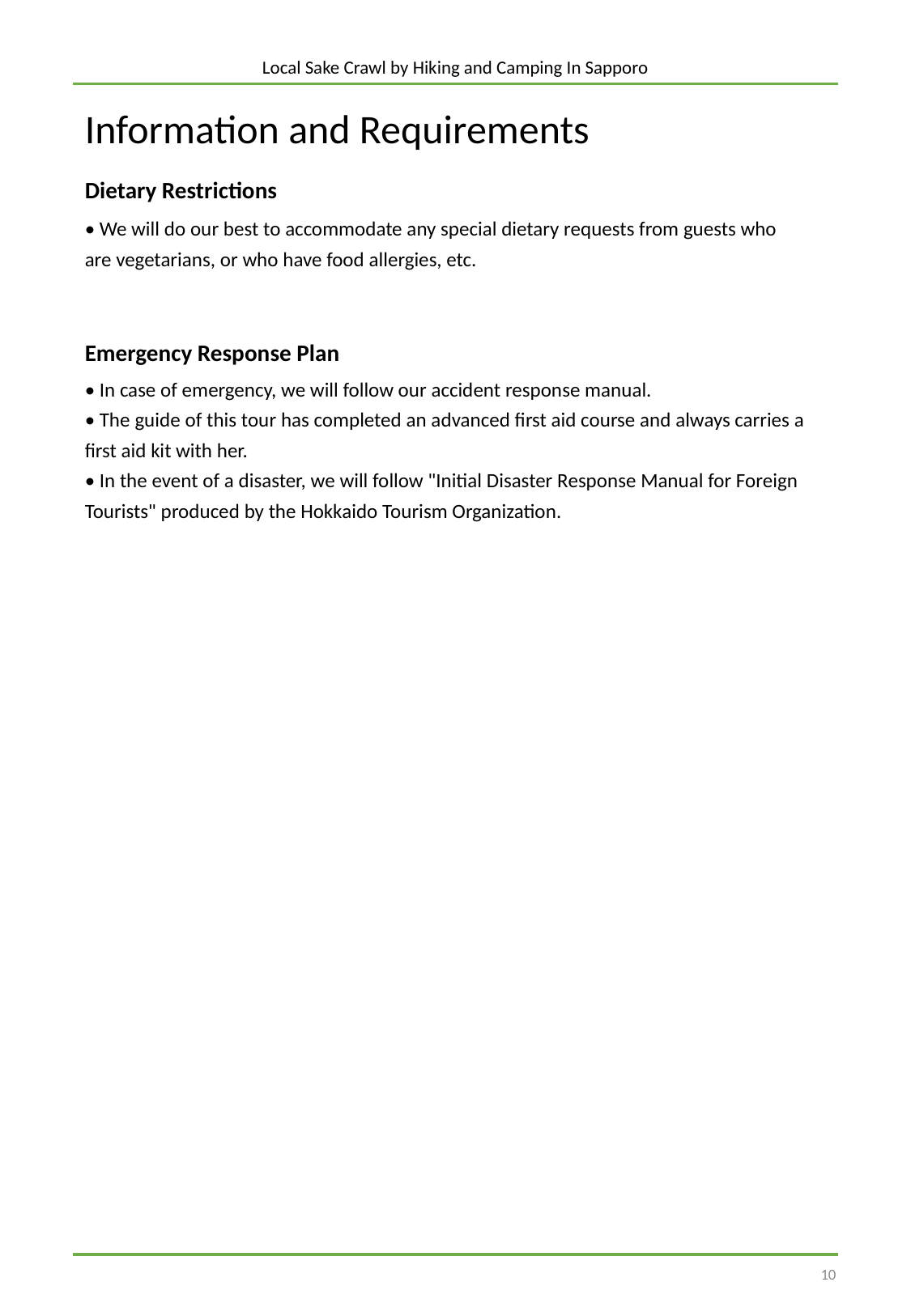

Local Sake Crawl by Hiking and Camping In Sapporo
Information and Requirements
Dietary Restrictions
• We will do our best to accommodate any special dietary requests from guests who
are vegetarians, or who have food allergies, etc.
食事に関する情報、アレルギー、ベジタリアンへの対応など
Emergency Response Plan
• In case of emergency, we will follow our accident response manual.
• The guide of this tour has completed an advanced first aid course and always carries a first aid kit with her.
• In the event of a disaster, we will follow "Initial Disaster Response Manual for Foreign Tourists" produced by the Hokkaido Tourism Organization.

緊急事態への対応など
社の体制、緊急対応計画書の有無、実践経験等を記載